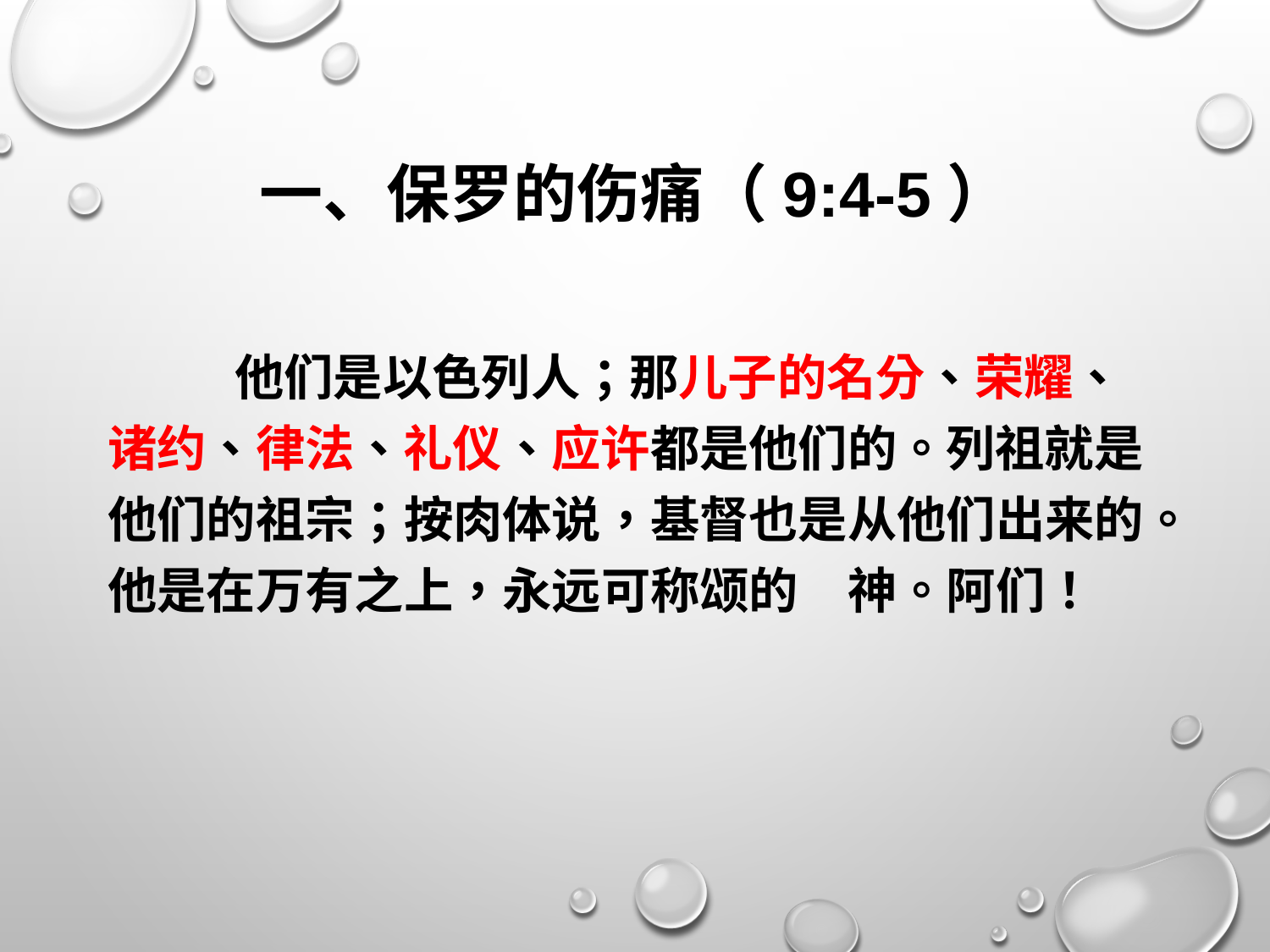

# 一、保罗的伤痛（9:4-5）
	他们是以色列人；那儿子的名分、荣耀、诸约、律法、礼仪、应许都是他们的。列祖就是他们的祖宗；按肉体说，基督也是从他们出来的。他是在万有之上，永远可称颂的　神。阿们！